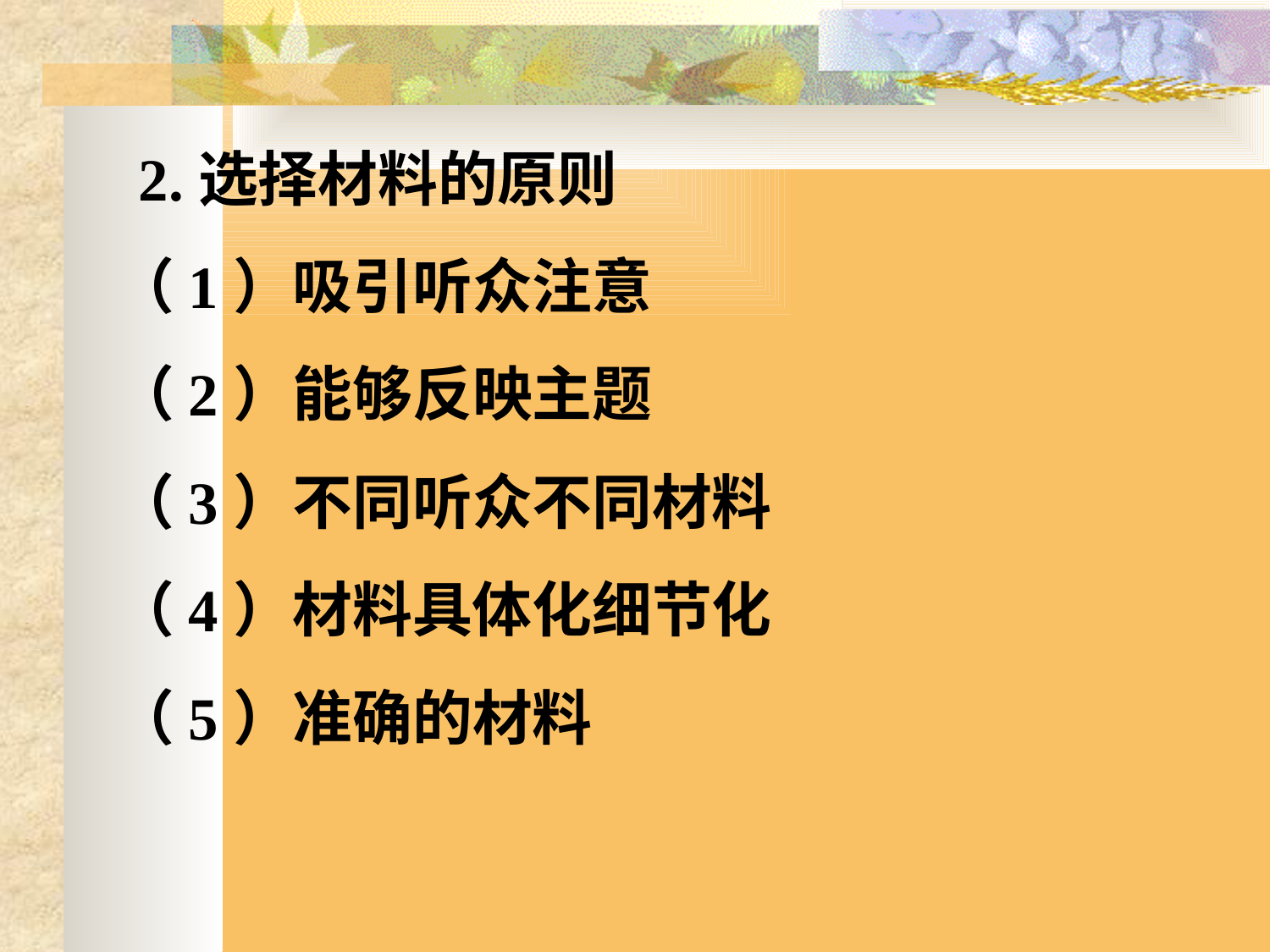

2.选择材料的原则
（1）吸引听众注意
（2）能够反映主题
（3）不同听众不同材料
（4）材料具体化细节化
（5）准确的材料